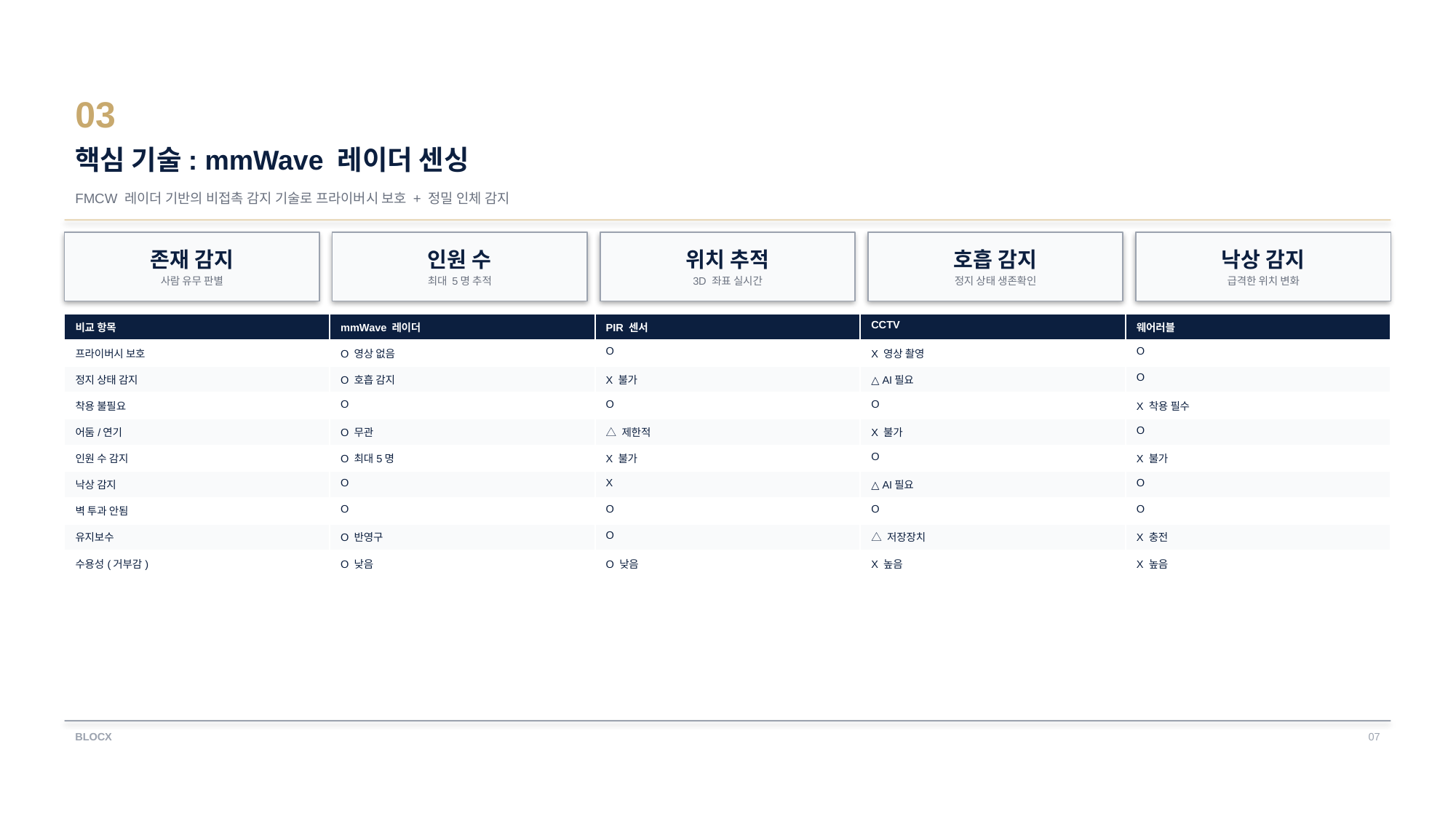

03
핵심 기술: mmWave 레이더 센싱
FMCW 레이더 기반의 비접촉 감지 기술로 프라이버시 보호 + 정밀 인체 감지

존재 감지
인원 수
위치 추적
호흡 감지
낙상 감지
사람 유무 판별
최대 5명 추적
3D 좌표 실시간
정지 상태 생존확인
급격한 위치 변화
| 비교 항목 | mmWave 레이더 | PIR 센서 | CCTV | 웨어러블 |
| --- | --- | --- | --- | --- |
| 프라이버시 보호 | O 영상 없음 | O | X 영상 촬영 | O |
| 정지 상태 감지 | O 호흡 감지 | X 불가 | △ AI필요 | O |
| 착용 불필요 | O | O | O | X 착용 필수 |
| 어둠/연기 | O 무관 | △ 제한적 | X 불가 | O |
| 인원 수 감지 | O 최대5명 | X 불가 | O | X 불가 |
| 낙상 감지 | O | X | △ AI필요 | O |
| 벽 투과 안됨 | O | O | O | O |
| 유지보수 | O 반영구 | O | △ 저장장치 | X 충전 |
| 수용성(거부감) | O 낮음 | O 낮음 | X 높음 | X 높음 |

BLOCX
07